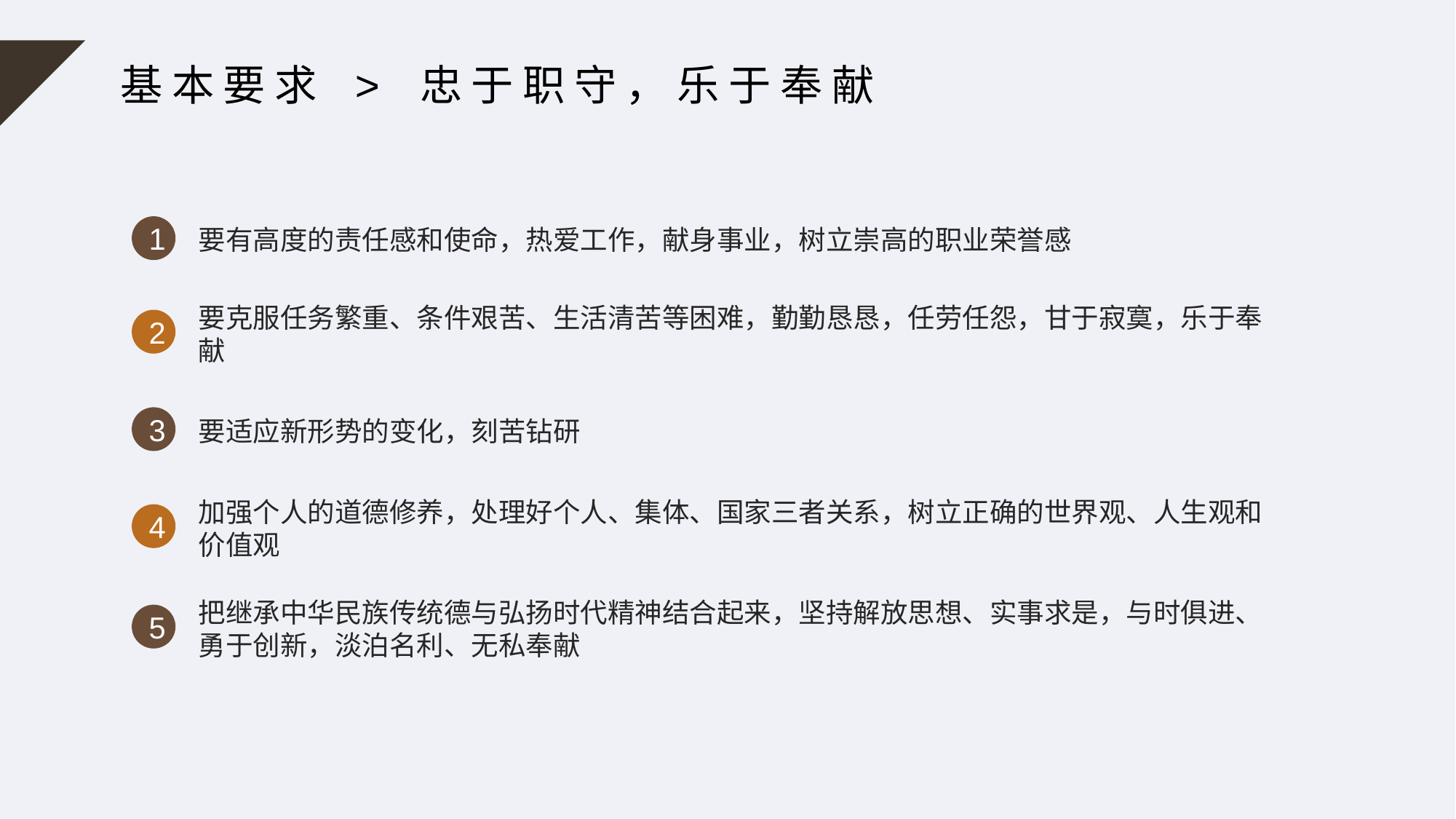

基本要求 > 忠于职守，乐于奉献

1
要有高度的责任感和使命，热爱工作，献身事业，树立崇高的职业荣誉感
要克服任务繁重、条件艰苦、生活清苦等困难，勤勤恳恳，任劳任怨，甘于寂寞，乐于奉献
2
3
要适应新形势的变化，刻苦钻研
加强个人的道德修养，处理好个人、集体、国家三者关系，树立正确的世界观、人生观和价值观
4
把继承中华民族传统德与弘扬时代精神结合起来，坚持解放思想、实事求是，与时俱进、勇于创新，淡泊名利、无私奉献
5